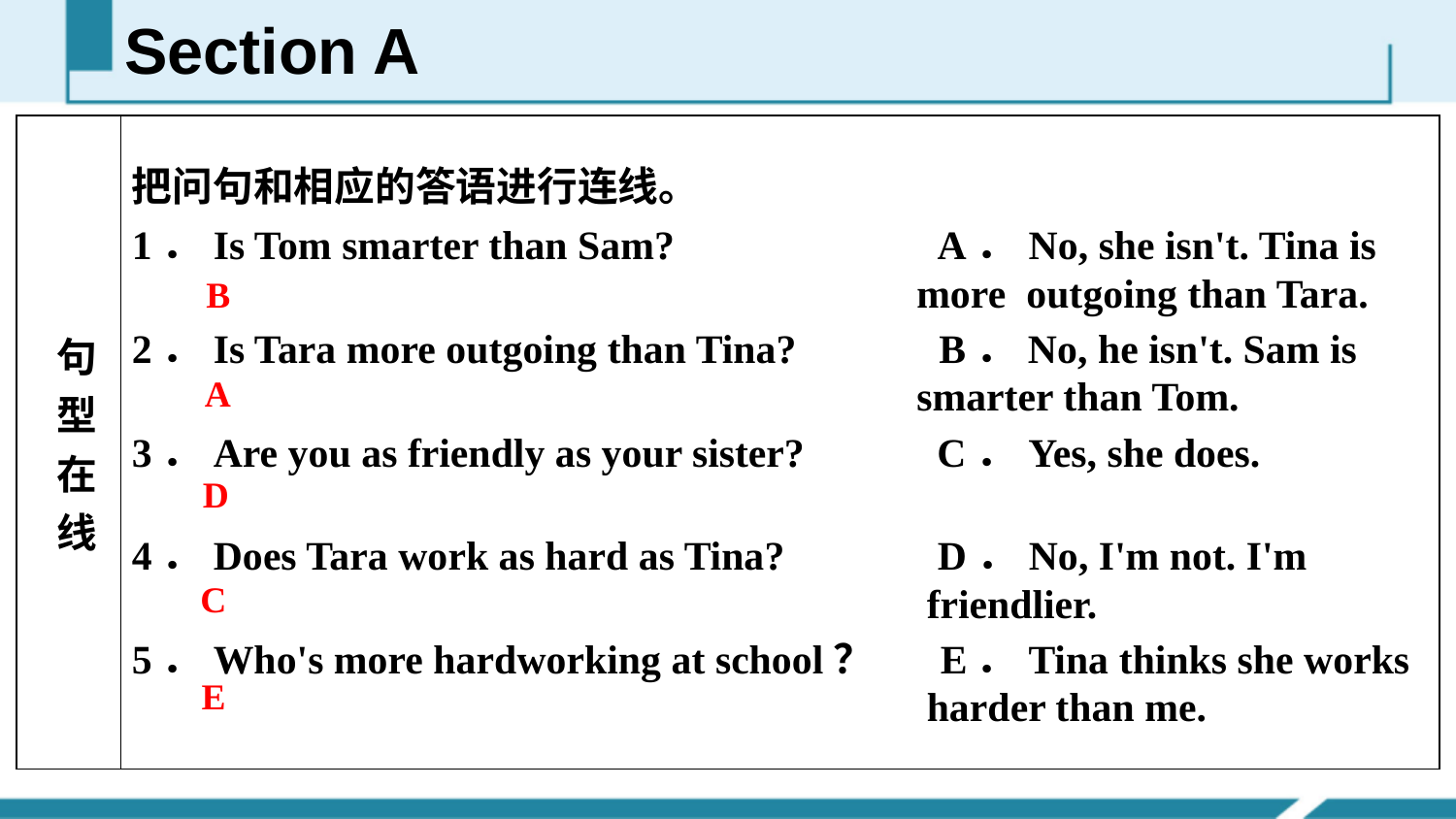

Section A
| 句 型 在 线 | 把问句和相应的答语进行连线。 1．Is Tom smarter than Sam? A．No, she isn't. Tina is more outgoing than Tara. 2．Is Tara more outgoing than Tina? B．No, he isn't. Sam is smarter than Tom. 3．Are you as friendly as your sister? C．Yes, she does. 4．Does Tara work as hard as Tina? D．No, I'm not. I'm friendlier. 5．Who's more hard­working at school？ E．Tina thinks she works harder than me. |
| --- | --- |
B
A
D
C
E